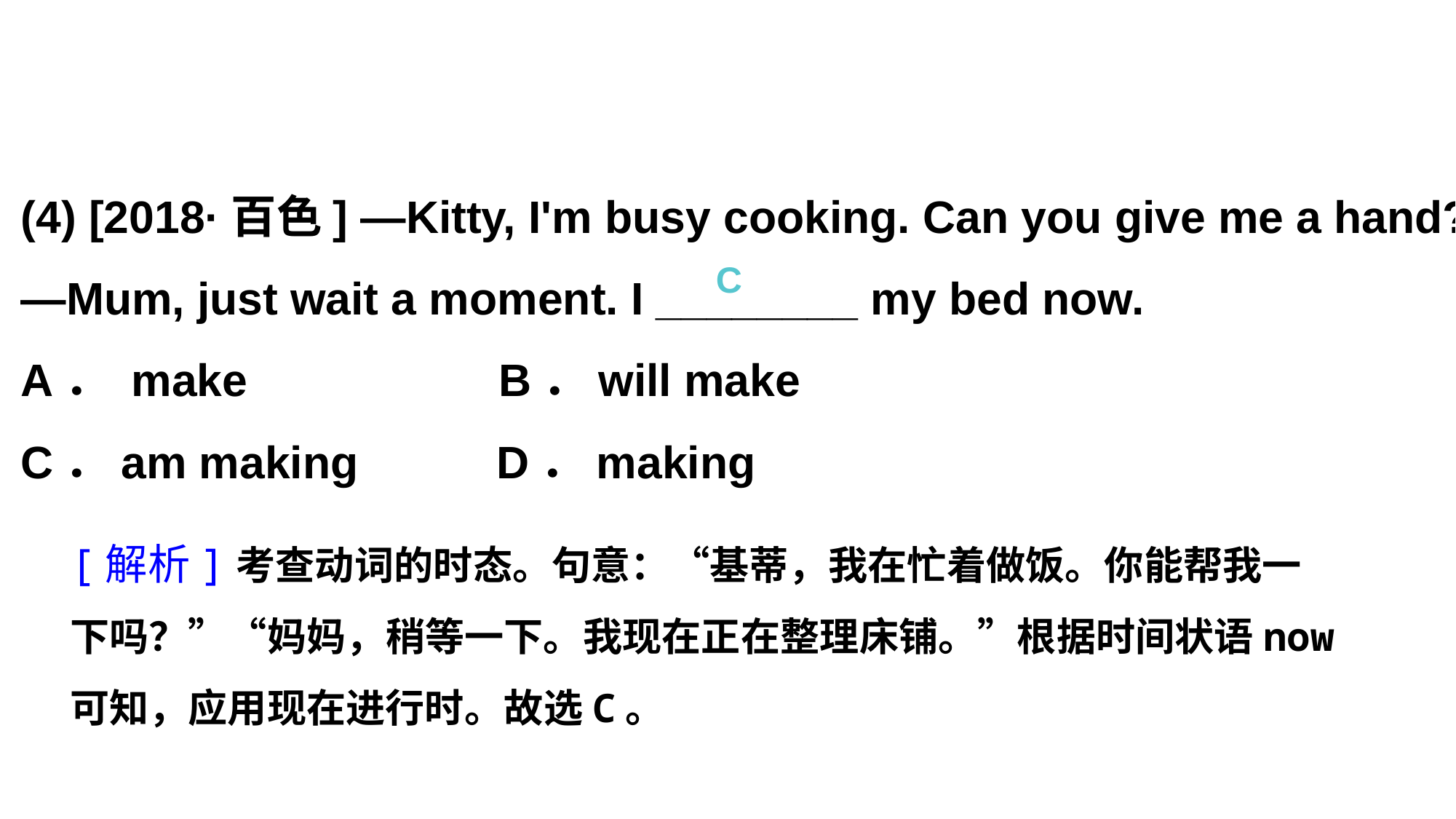

(4) [2018·百色] —Kitty, I'm busy cooking. Can you give me a hand?
—Mum, just wait a moment. I ________ my bed now.
A． make                    B．will make
C．am making           D．making
C
[解析]考查动词的时态。句意：“基蒂，我在忙着做饭。你能帮我一下吗？”“妈妈，稍等一下。我现在正在整理床铺。”根据时间状语now可知，应用现在进行时。故选C。